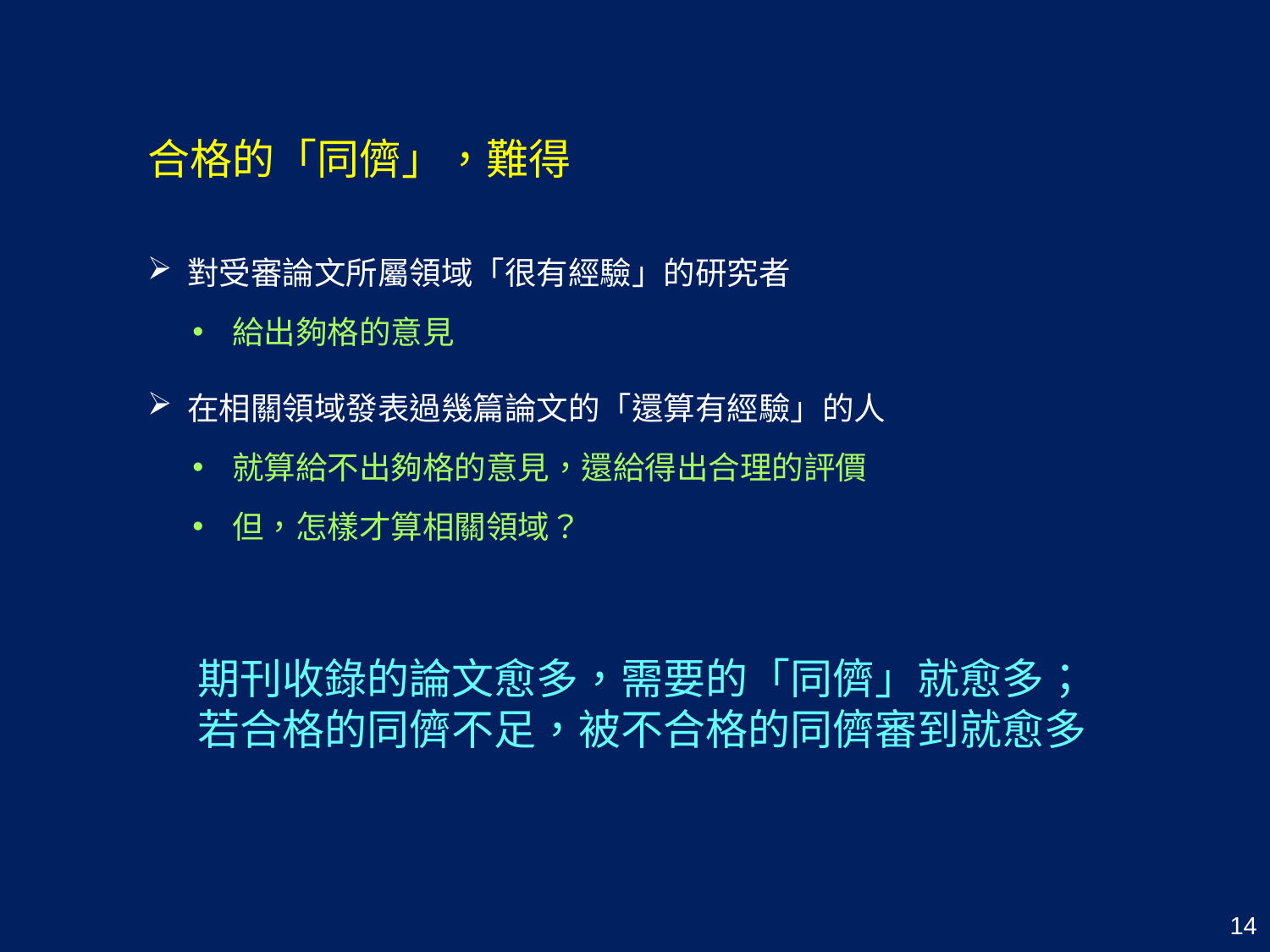

合格的「同儕」，難得

對受審論文所屬領域「很有經驗」的研究者
給出夠格的意見

在相關領域發表過幾篇論文的「還算有經驗」的人
就算給不出夠格的意見，還給得出合理的評價
但，怎樣才算相關領域？
期刊收錄的論文愈多，需要的「同儕」就愈多；若合格的同儕不足，被不合格的同儕審到就愈多
14